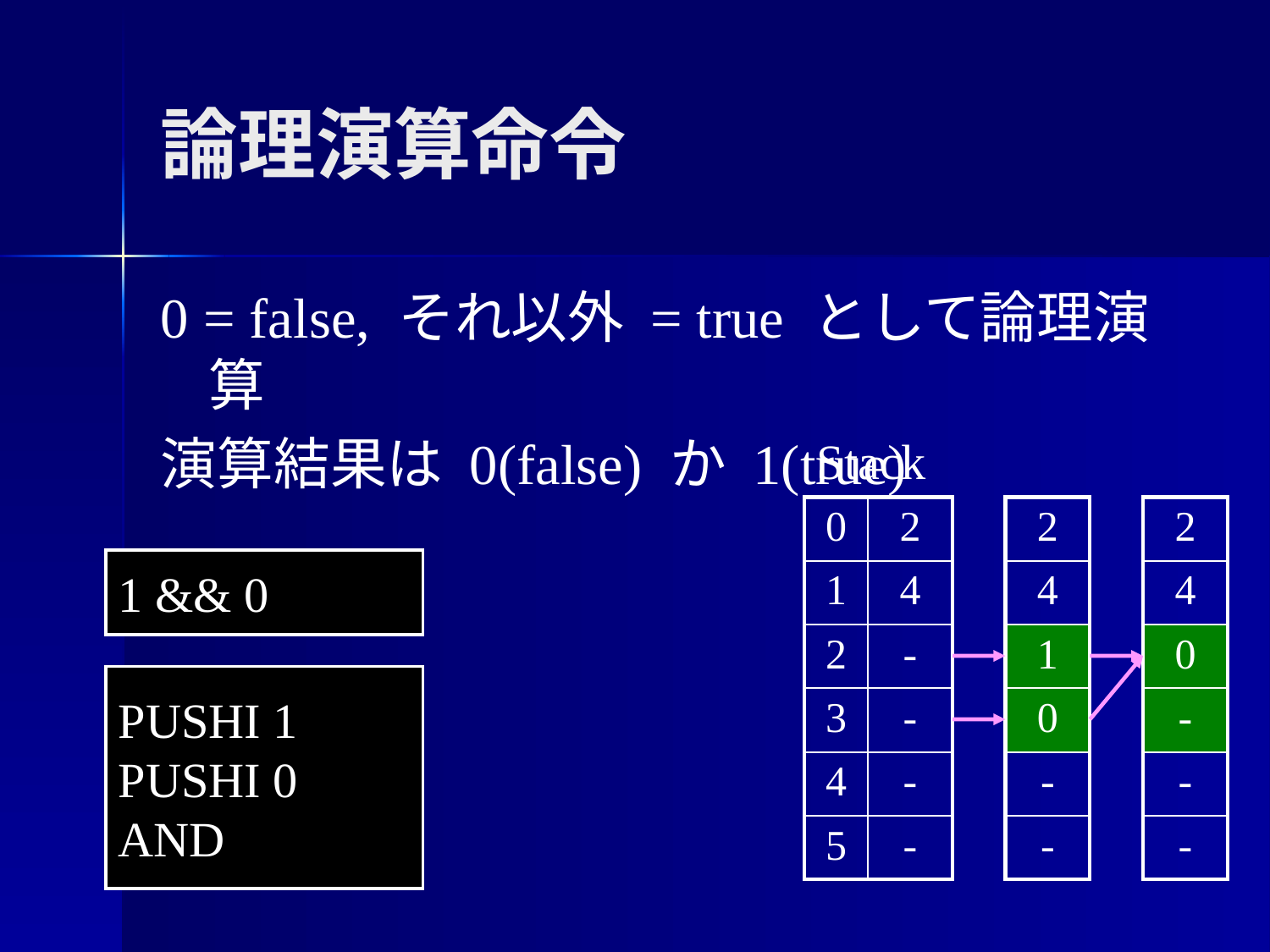

論理演算命令
0 = false, それ以外 = true として論理演算
演算結果は 0(false) か 1(true)
Stack
| 0 | 2 |
| --- | --- |
| 1 | 4 |
| 2 | - |
| 3 | - |
| 4 | - |
| 5 | - |
| 2 |
| --- |
| 4 |
| 1 |
| 0 |
| - |
| - |
| 2 |
| --- |
| 4 |
| 0 |
| - |
| - |
| - |
1 && 0

PUSHI 1
PUSHI 0
AND